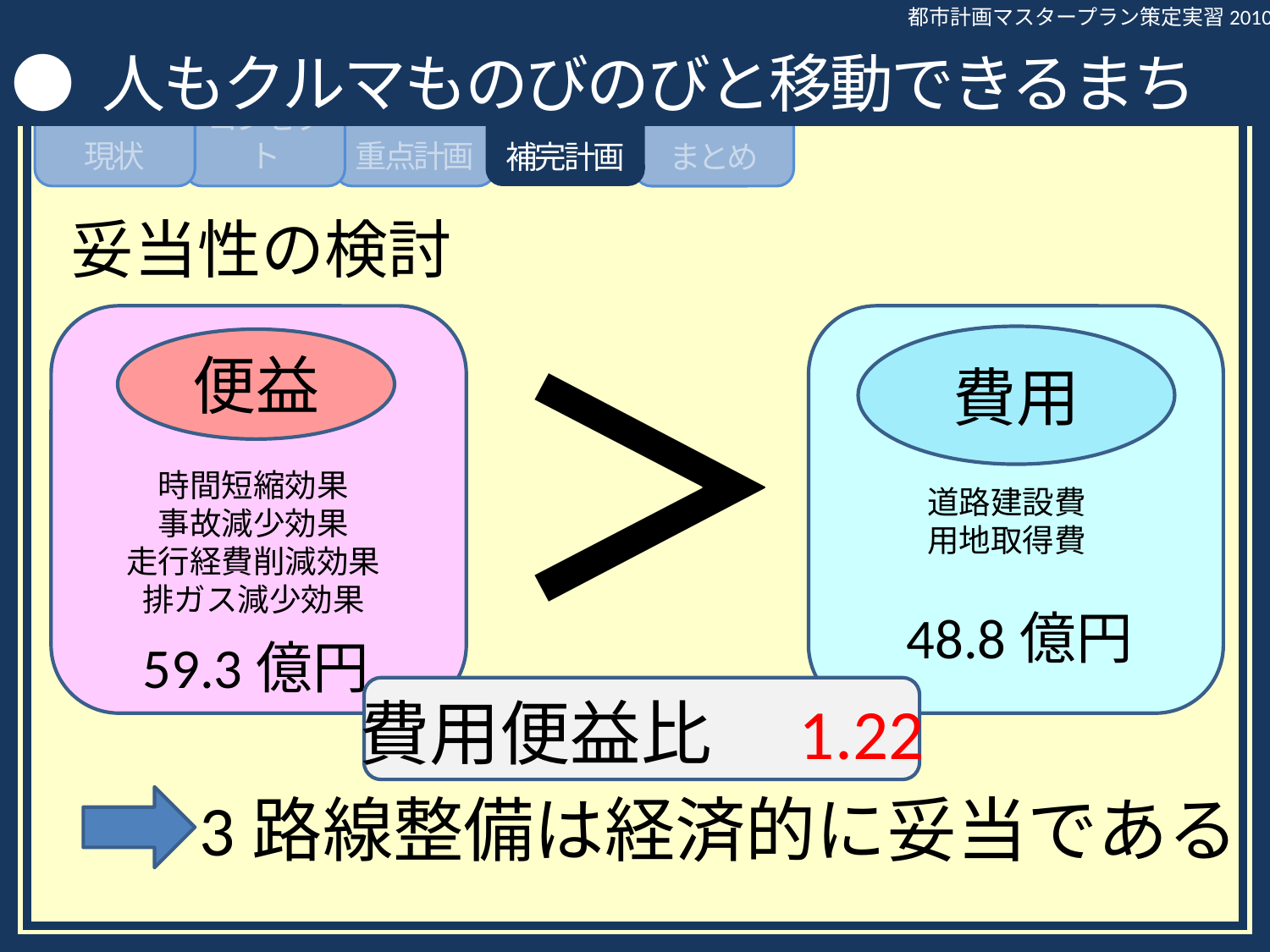

● 人もクルマものびのびと移動できるまち
都市計画マスタープラン策定実習2010

現状
コンセプト
重点計画
補完計画
まとめ
妥当性の検討
＞

便益
時間短縮効果
事故減少効果
走行経費削減効果
排ガス減少効果
59.3億円

費用
道路建設費
用地取得費
48.8億円

費用便益比　1.22
3路線整備は経済的に妥当である